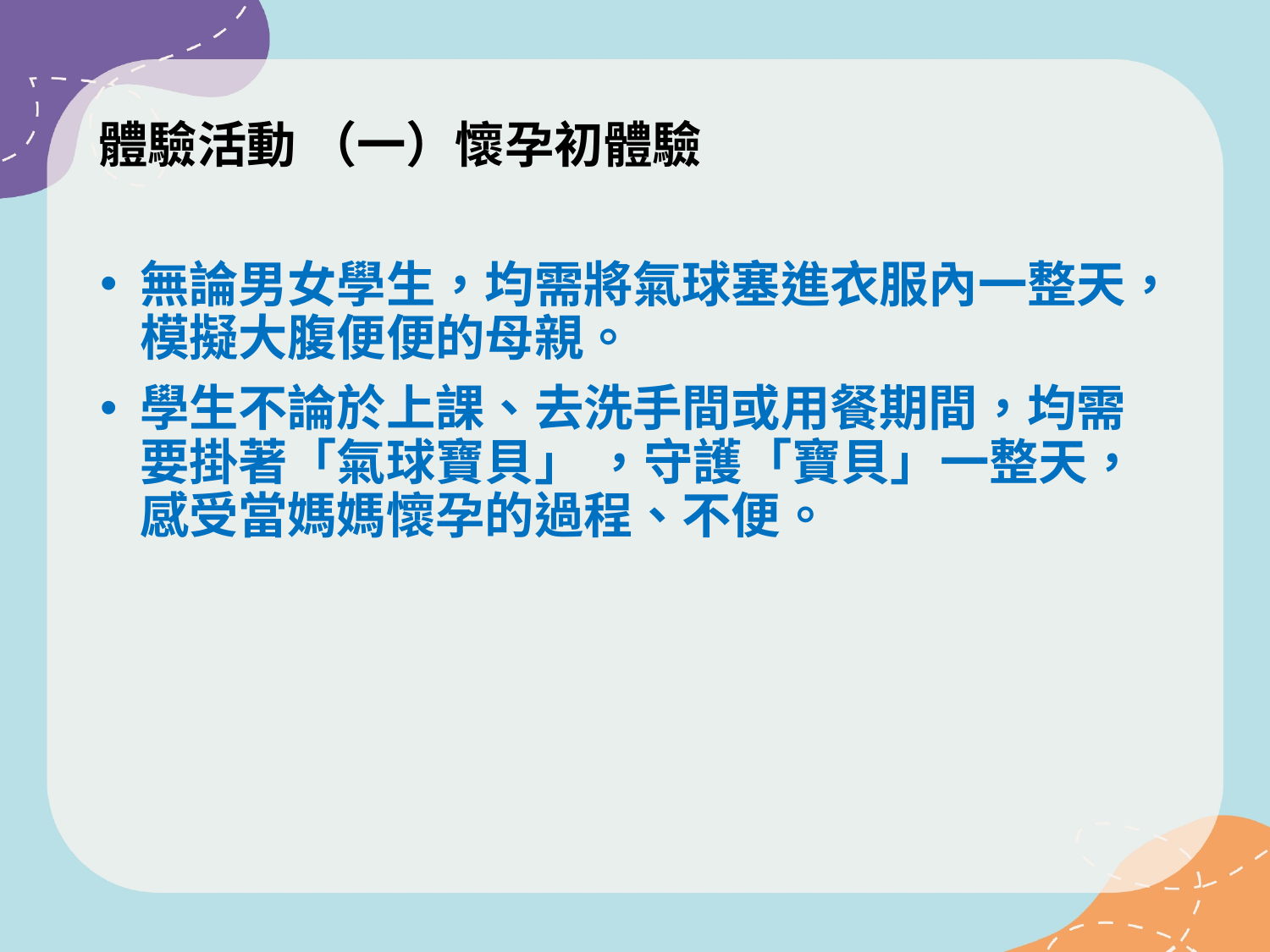

# 體驗活動 （一）懷孕初體驗
無論男女學生，均需將氣球塞進衣服內一整天，模擬大腹便便的母親。
學生不論於上課、去洗手間或用餐期間，均需要掛著「氣球寶貝」 ，守護「寶貝」一整天，感受當媽媽懷孕的過程、不便。